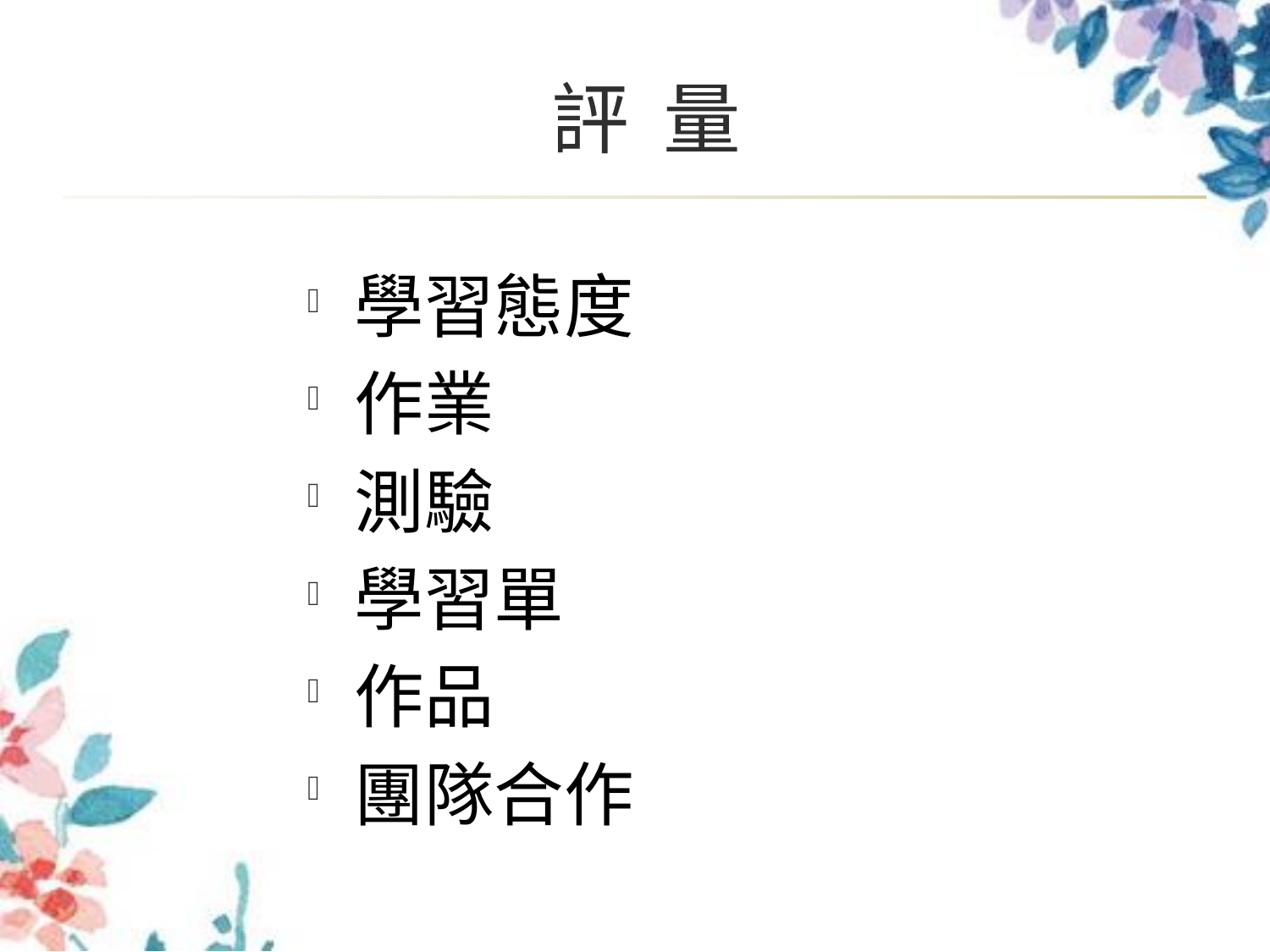

# 評  量
學習態度
作業
測驗
學習單
作品
團隊合作